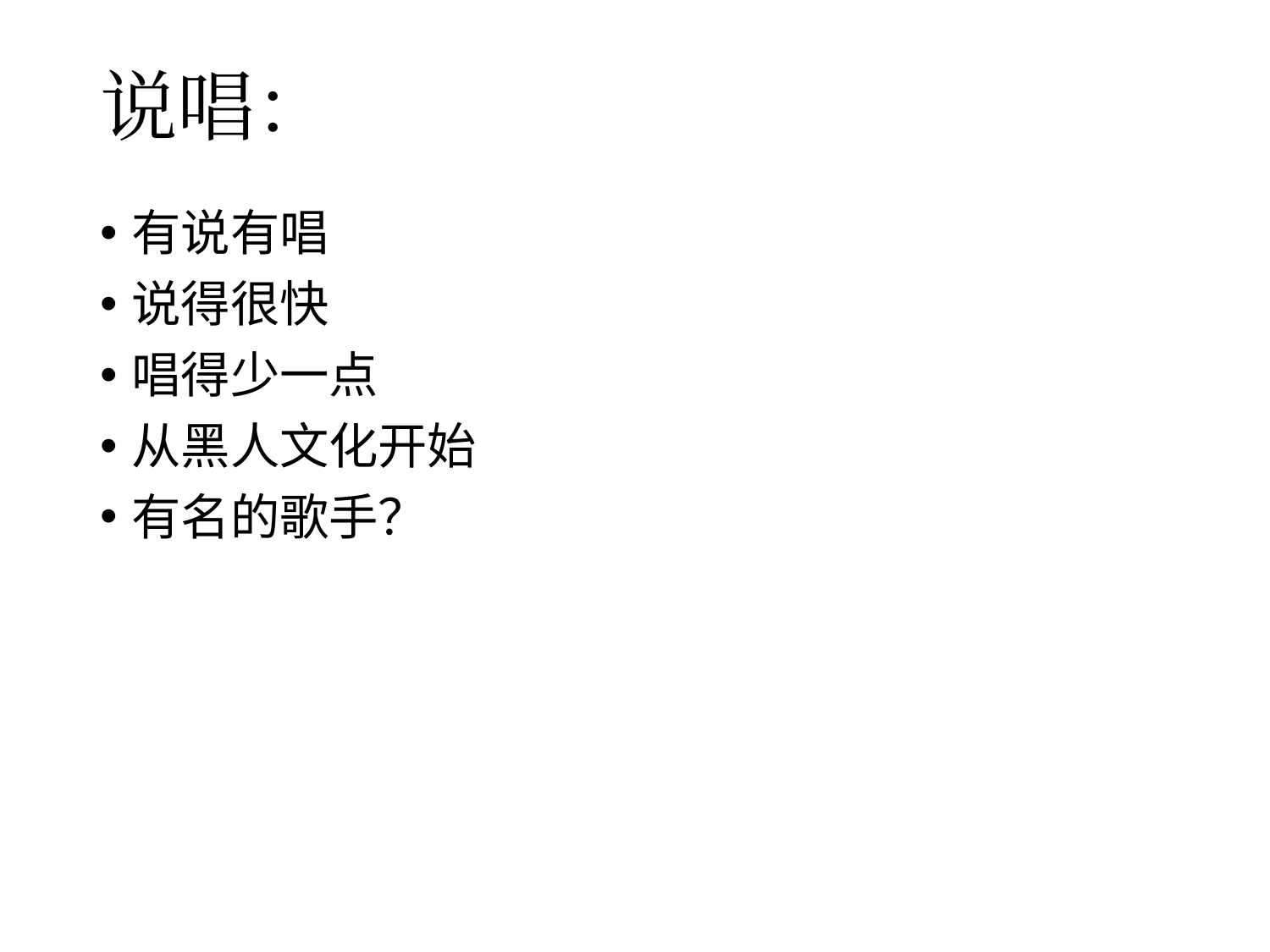

# 说唱：
有说有唱
说得很快
唱得少一点
从黑人文化开始
有名的歌手？